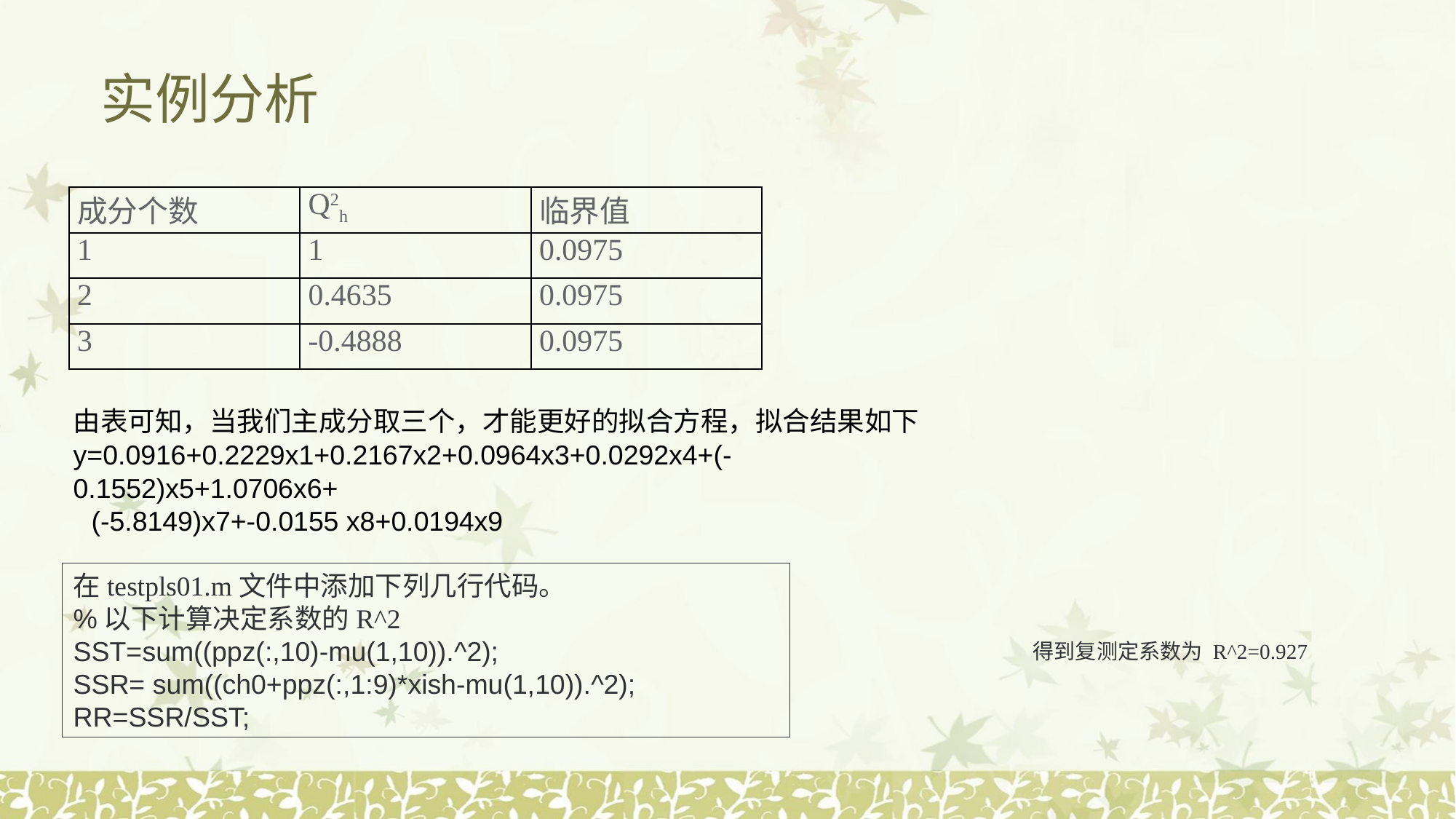

# 实例分析
| 成分个数 | Q2h | 临界值 |
| --- | --- | --- |
| 1 | 1 | 0.0975 |
| 2 | 0.4635 | 0.0975 |
| 3 | -0.4888 | 0.0975 |
由表可知，当我们主成分取三个，才能更好的拟合方程，拟合结果如下
y=0.0916+0.2229x1+0.2167x2+0.0964x3+0.0292x4+(-0.1552)x5+1.0706x6+
(-5.8149)x7+-0.0155 x8+0.0194x9
在testpls01.m文件中添加下列几行代码。
%以下计算决定系数的R^2
SST=sum((ppz(:,10)-mu(1,10)).^2);
SSR= sum((ch0+ppz(:,1:9)*xish-mu(1,10)).^2);
RR=SSR/SST;
得到复测定系数为 R^2=0.927